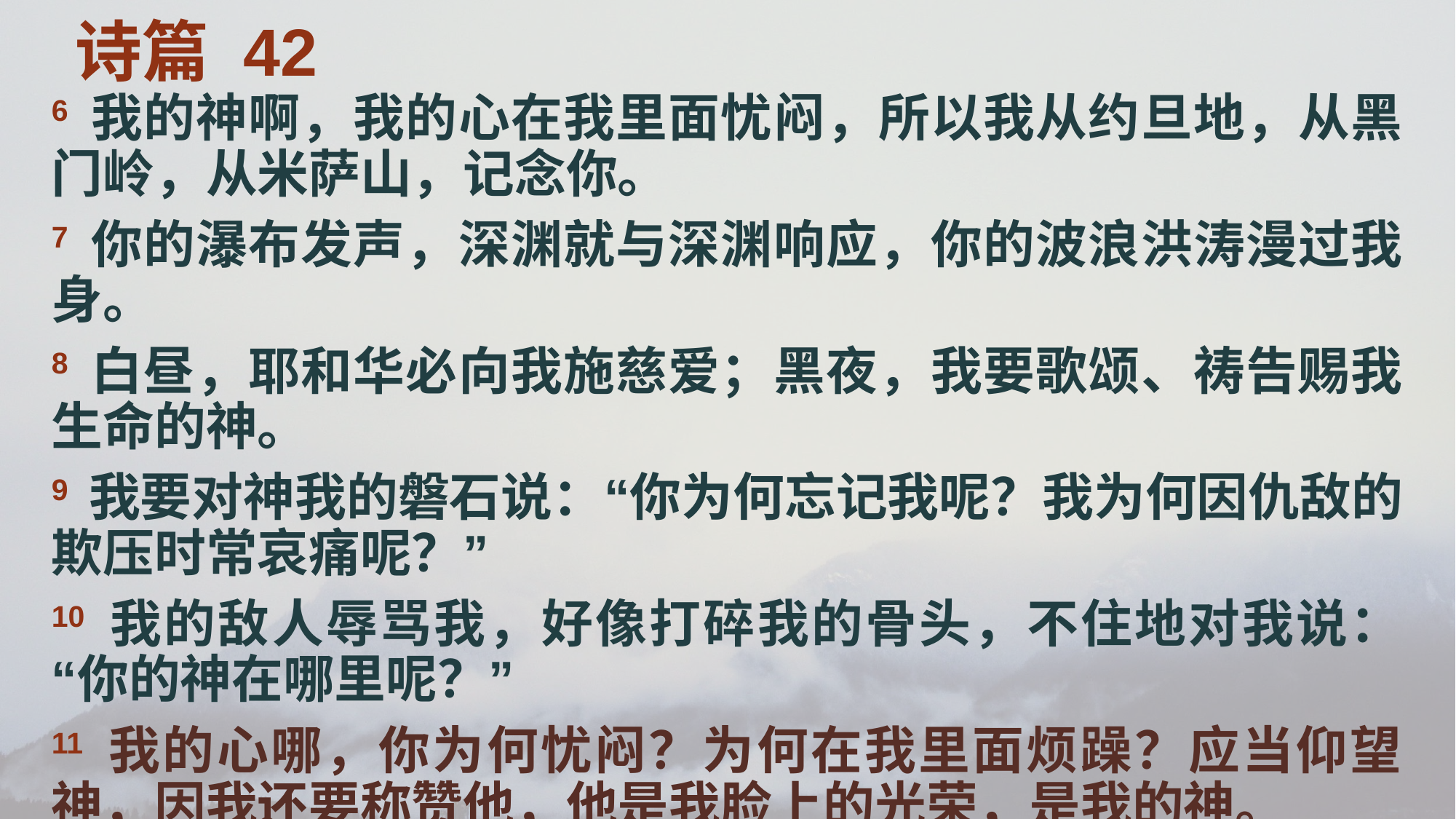

诗篇 42
6 我的神啊，我的心在我里面忧闷，所以我从约旦地，从黑门岭，从米萨山，记念你。
7 你的瀑布发声，深渊就与深渊响应，你的波浪洪涛漫过我身。
8 白昼，耶和华必向我施慈爱；黑夜，我要歌颂、祷告赐我生命的神。
9 我要对神我的磐石说：“你为何忘记我呢？我为何因仇敌的欺压时常哀痛呢？”
10 我的敌人辱骂我，好像打碎我的骨头，不住地对我说：“你的神在哪里呢？”
11 我的心哪，你为何忧闷？为何在我里面烦躁？应当仰望神，因我还要称赞他，他是我脸上的光荣，是我的神。